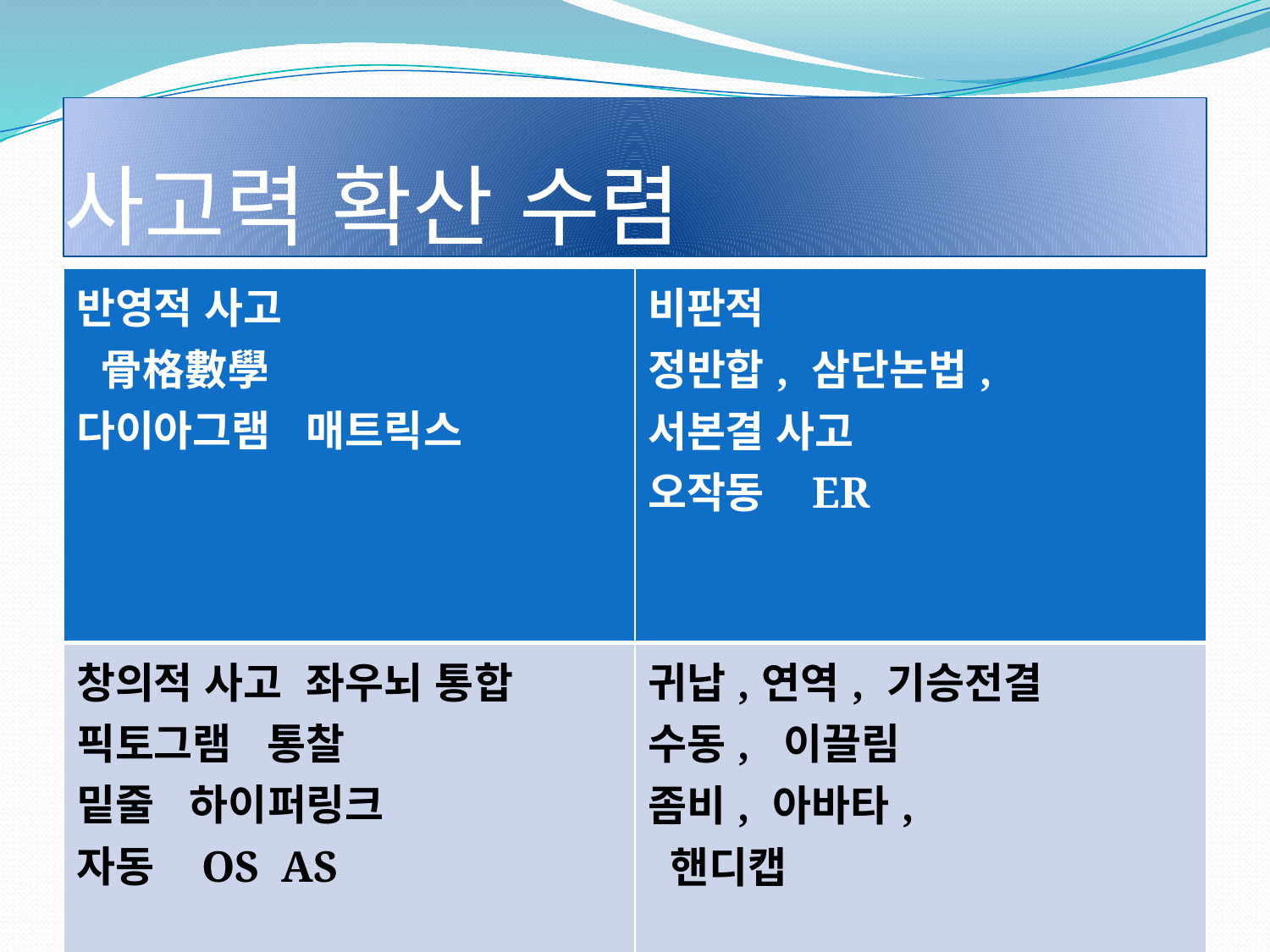

# 사고력 확산 수렴
| 반영적 사고   骨格數學  다이아그램 매트릭스 | 비판적 정반합, 삼단논법, 서본결 사고 오작동   ER |
| --- | --- |
| 창의적 사고 좌우뇌 통합 픽토그램   통찰    밑줄  하이퍼링크 자동   OS  AS | 귀납,연역, 기승전결 수동, 이끌림 좀비, 아바타,  핸디캡 |